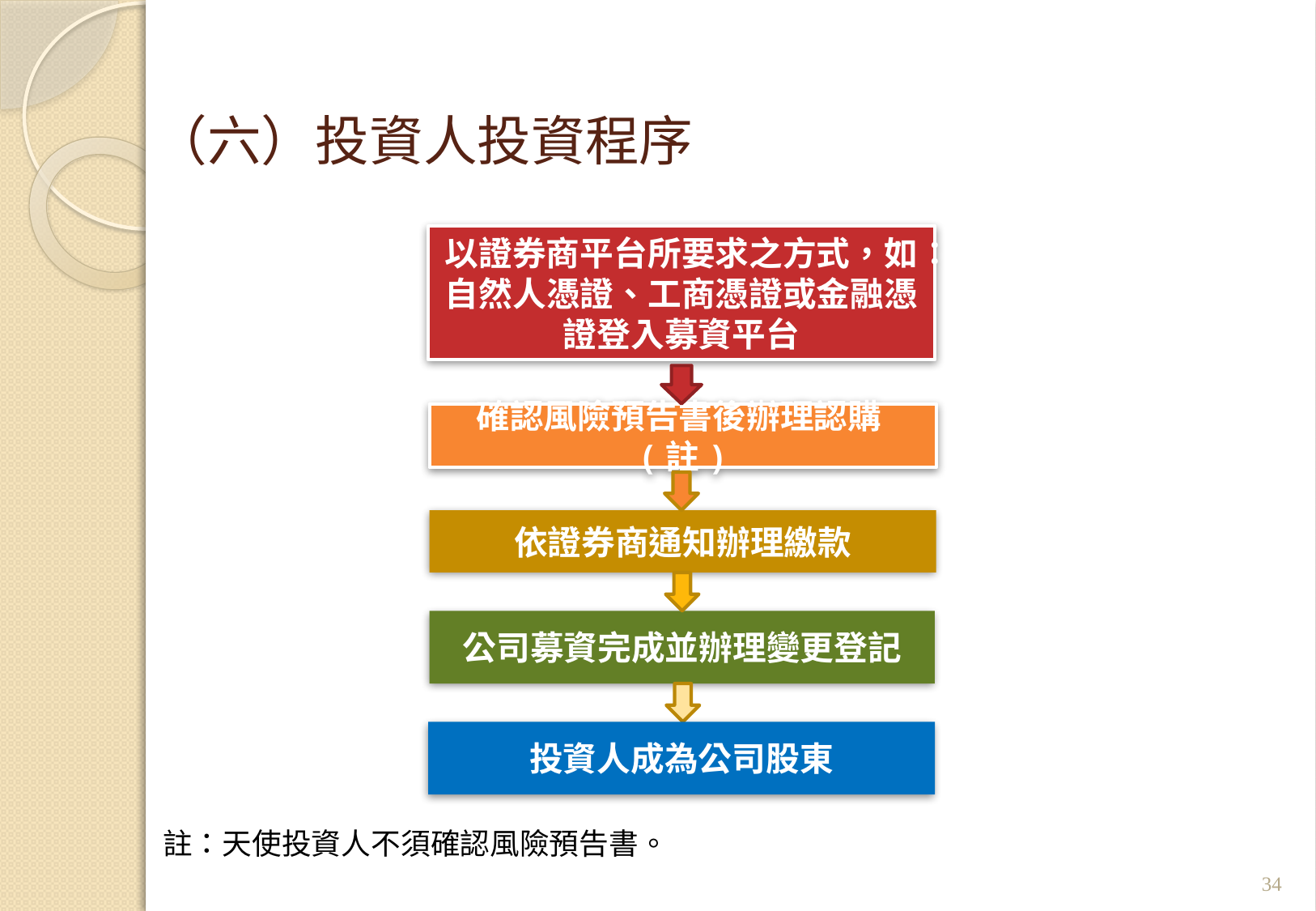

（六）投資人投資程序

註：天使投資人不須確認風險預告書。
以證券商平台所要求之方式，如：自然人憑證、工商憑證或金融憑證登入募資平台

確認風險預告書後辦理認購(註)

依證券商通知辦理繳款

公司募資完成並辦理變更登記

投資人成為公司股東
34